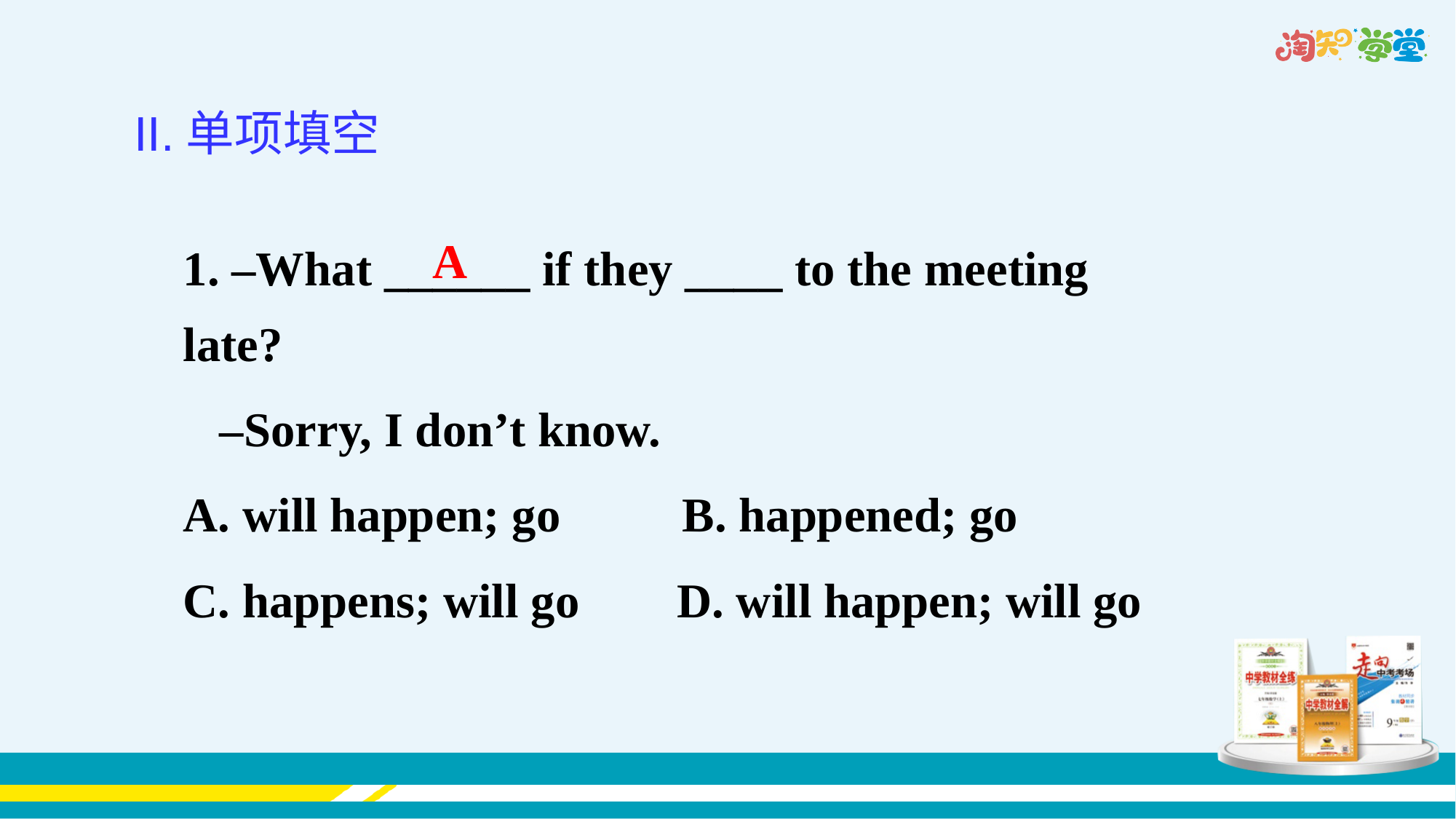

II.单项填空
1. –What ______ if they ____ to the meeting late?
   –Sorry, I don’t know.
A. will happen; go          B. happened; go
C. happens; will go        D. will happen; will go
A